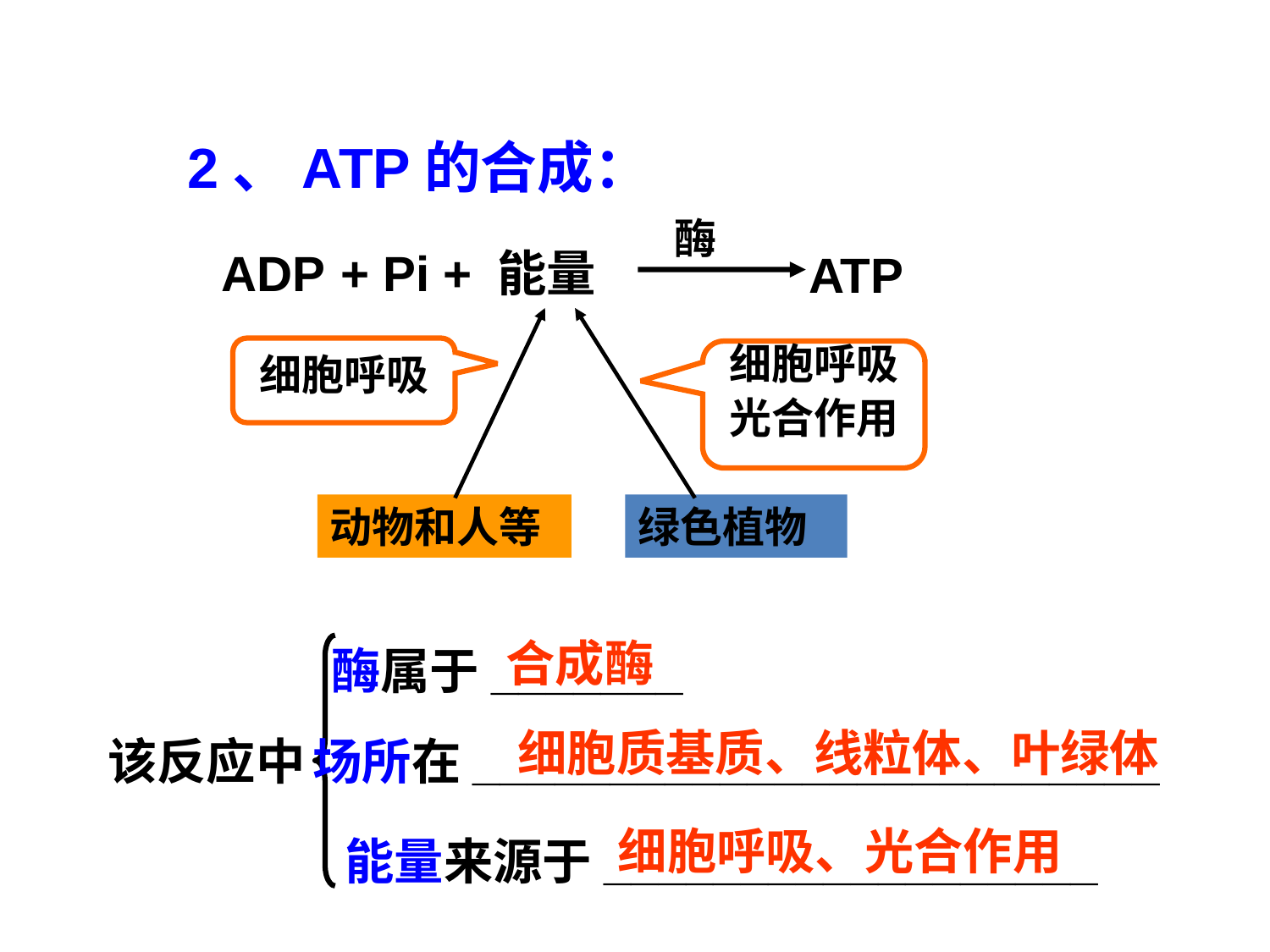

2、ATP的合成：
酶
ATP

ADP
 + Pi + 能量

细胞呼吸
动物和人等

细胞呼吸
光合作用
绿色植物
合成酶
酶属于_______

该反应中
场所在_________________________
能量来源于__________________
细胞质基质、线粒体、叶绿体
细胞呼吸、光合作用